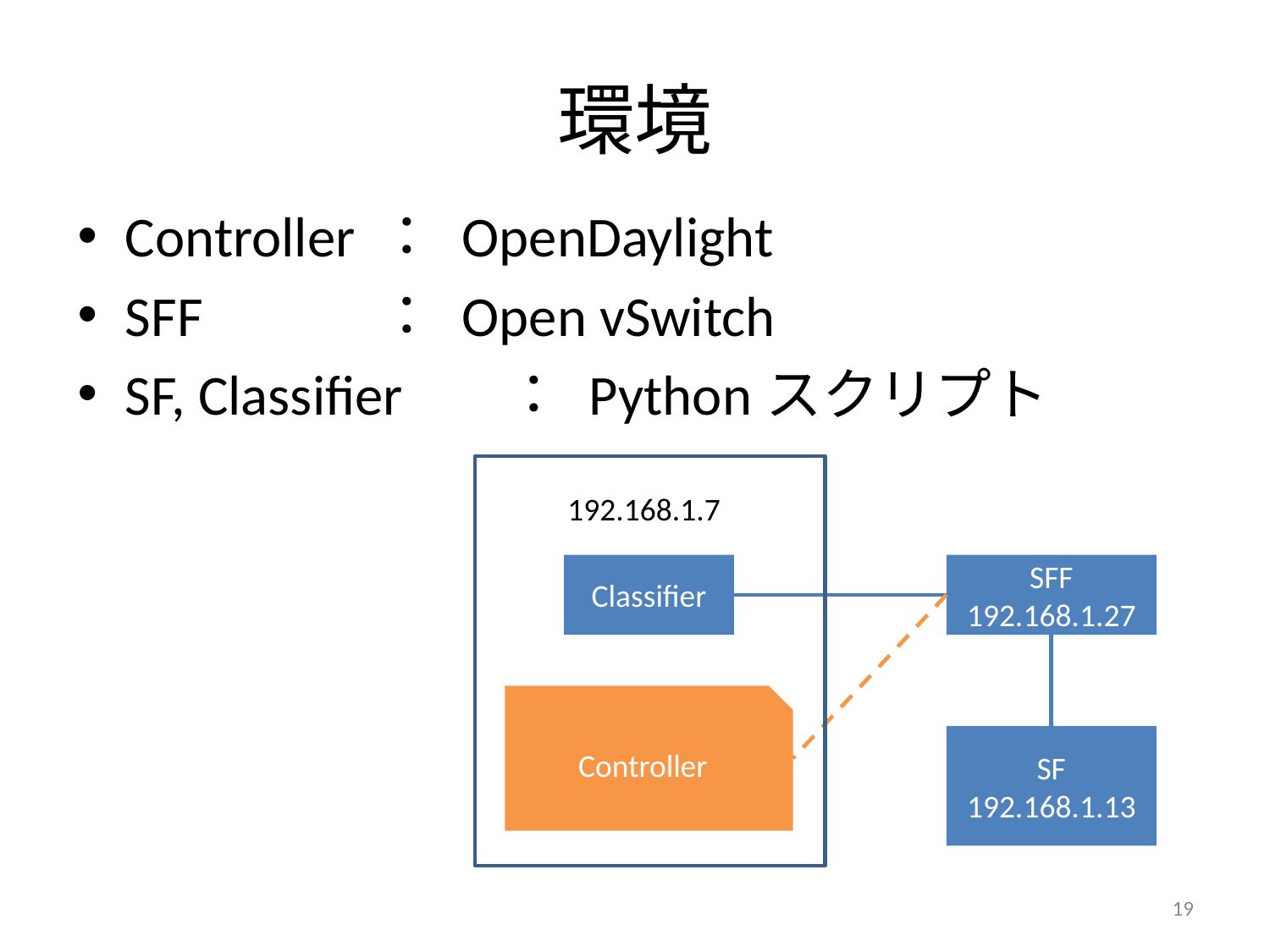

# 環境
Controller 	： OpenDaylight
SFF 		： Open vSwitch
SF, Classifier 	： Pythonスクリプト

192.168.1.7
Classifier
SFF
192.168.1.27
Controller
SF
192.168.1.13
19